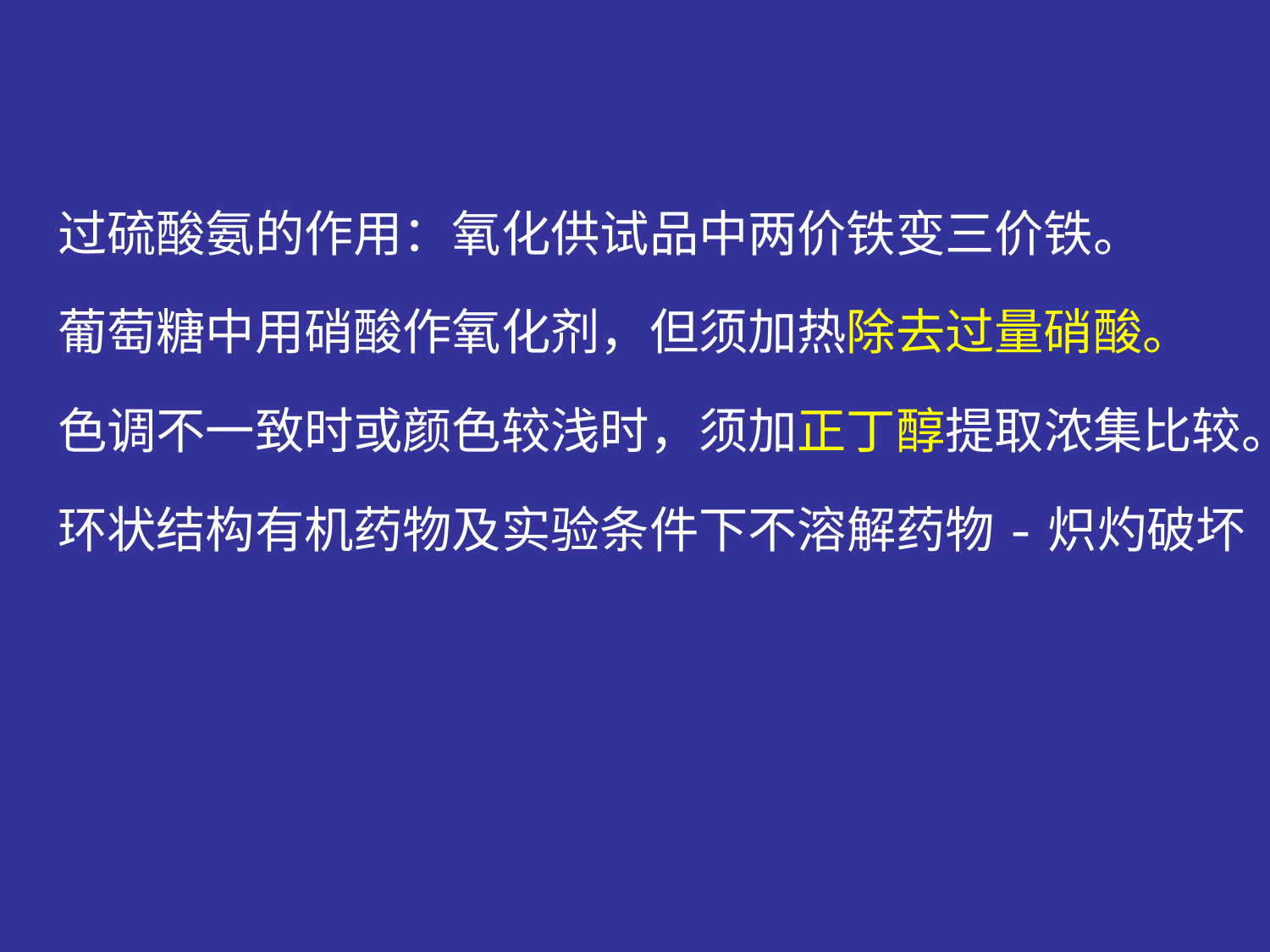

过硫酸氨的作用：氧化供试品中两价铁变三价铁。
葡萄糖中用硝酸作氧化剂，但须加热除去过量硝酸。
色调不一致时或颜色较浅时，须加正丁醇提取浓集比较。
环状结构有机药物及实验条件下不溶解药物-炽灼破坏